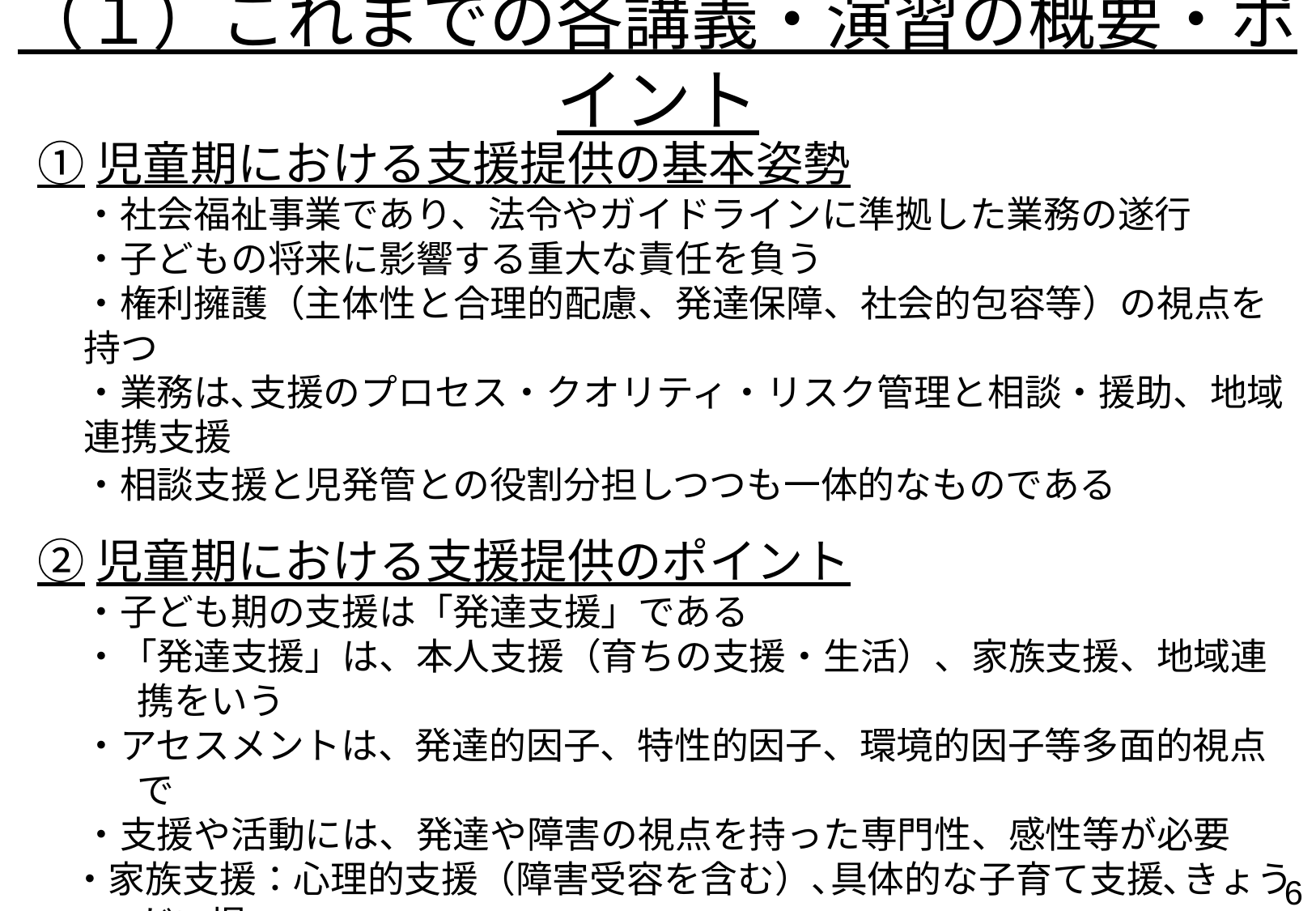

# （１）これまでの各講義・演習の概要・ポイント
①児童期における支援提供の基本姿勢
　 ・社会福祉事業であり、法令やガイドラインに準拠した業務の遂行
　 ・子どもの将来に影響する重大な責任を負う
　 ・権利擁護（主体性と合理的配慮、発達保障、社会的包容等）の視点を持つ
　 ・業務は､支援のプロセス・クオリティ・リスク管理と相談・援助、地域連携支援
　 ・相談支援と児発管との役割分担しつつも一体的なものである
②児童期における支援提供のポイント
　 ・子ども期の支援は「発達支援」である
　 ・「発達支援」は、本人支援（育ちの支援・生活）、家族支援、地域連携をいう
　 ・アセスメントは、発達的因子、特性的因子、環境的因子等多面的視点で
　 ・支援や活動には、発達や障害の視点を持った専門性、感性等が必要
   ・家族支援：心理的支援（障害受容を含む）､具体的な子育て支援､きょうだい児
　 ・子どもの成長・発達に合わせて移り変わる関係機関と切れ目なく縦横連携
　 ・子どもの地域生活を意識する（インクルージョンを後方支援する）

6